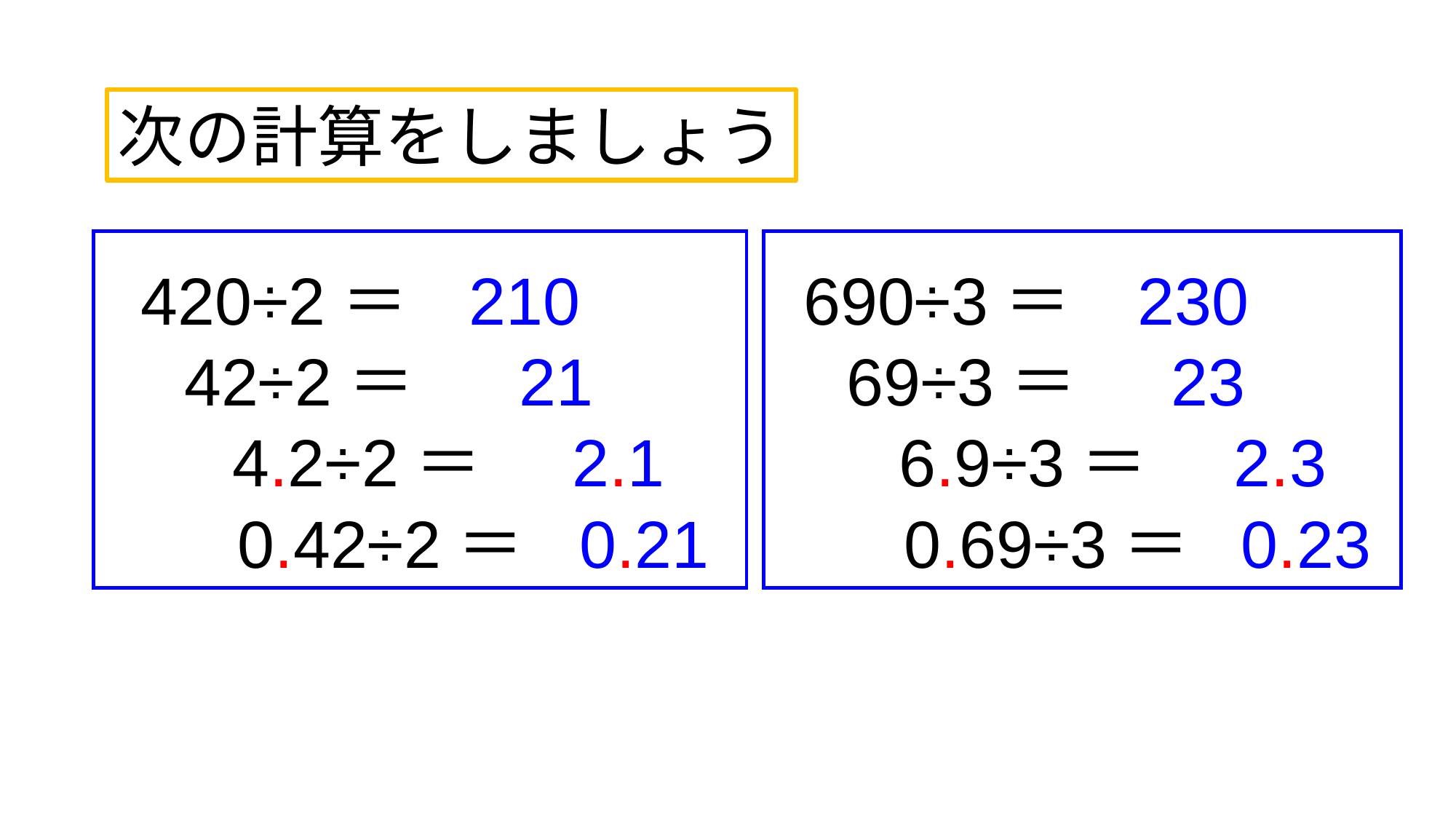

次の計算をしましょう

420÷2＝
210
690÷3＝
230
42÷2＝
21
69÷3＝
23
4.2÷2＝
2.1
6.9÷3＝
2.3
0.42÷2＝
0.21
0.69÷3＝
0.23